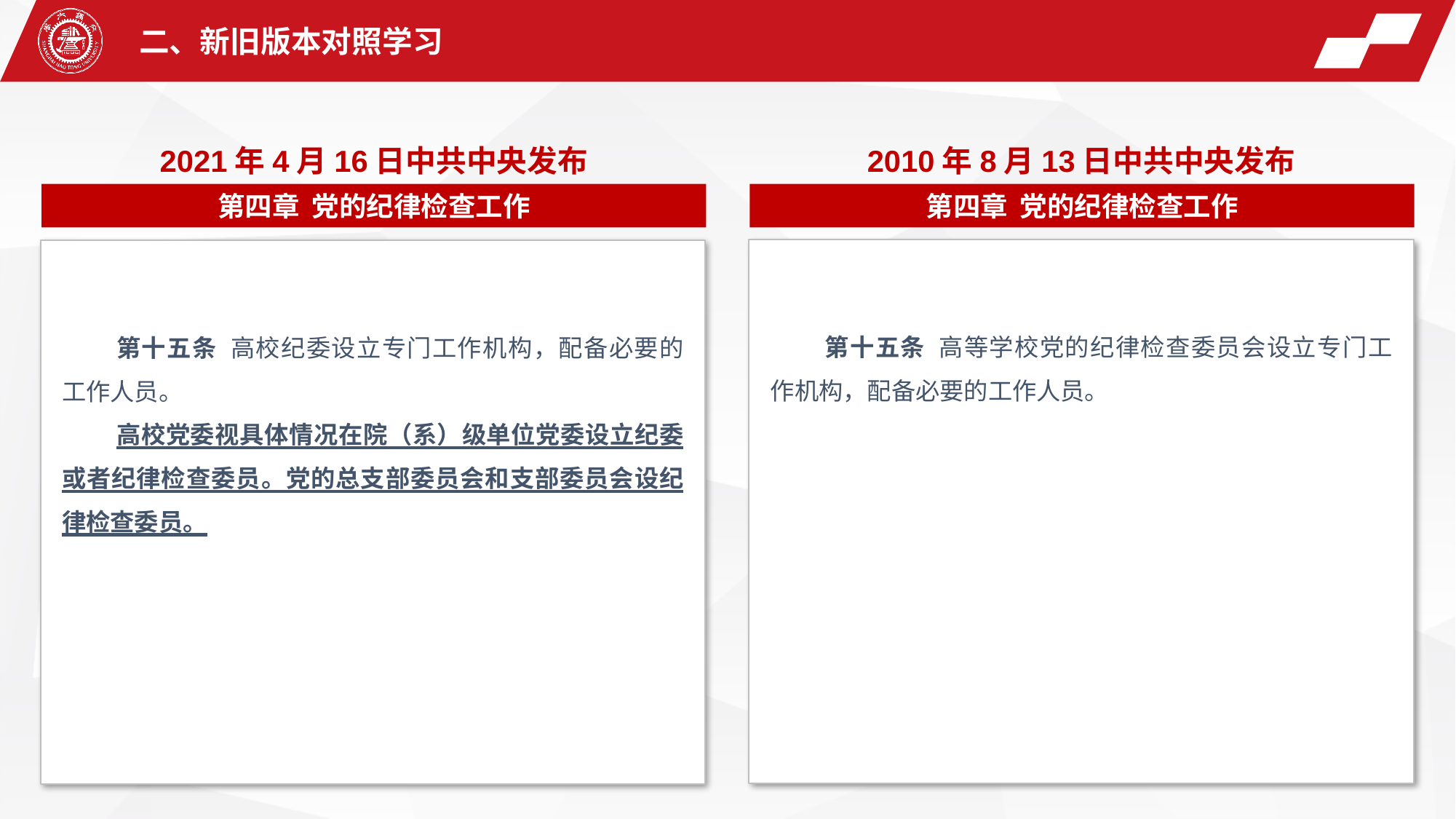

二、新旧版本对照学习
2021年4月16日中共中央发布
2010年8月13日中共中央发布
第四章  党的纪律检查工作
第四章  党的纪律检查工作

第十五条  高等学校党的纪律检查委员会设立专门工作机构，配备必要的工作人员。

第十五条  高校纪委设立专门工作机构，配备必要的工作人员。
高校党委视具体情况在院（系）级单位党委设立纪委或者纪律检查委员。党的总支部委员会和支部委员会设纪律检查委员。